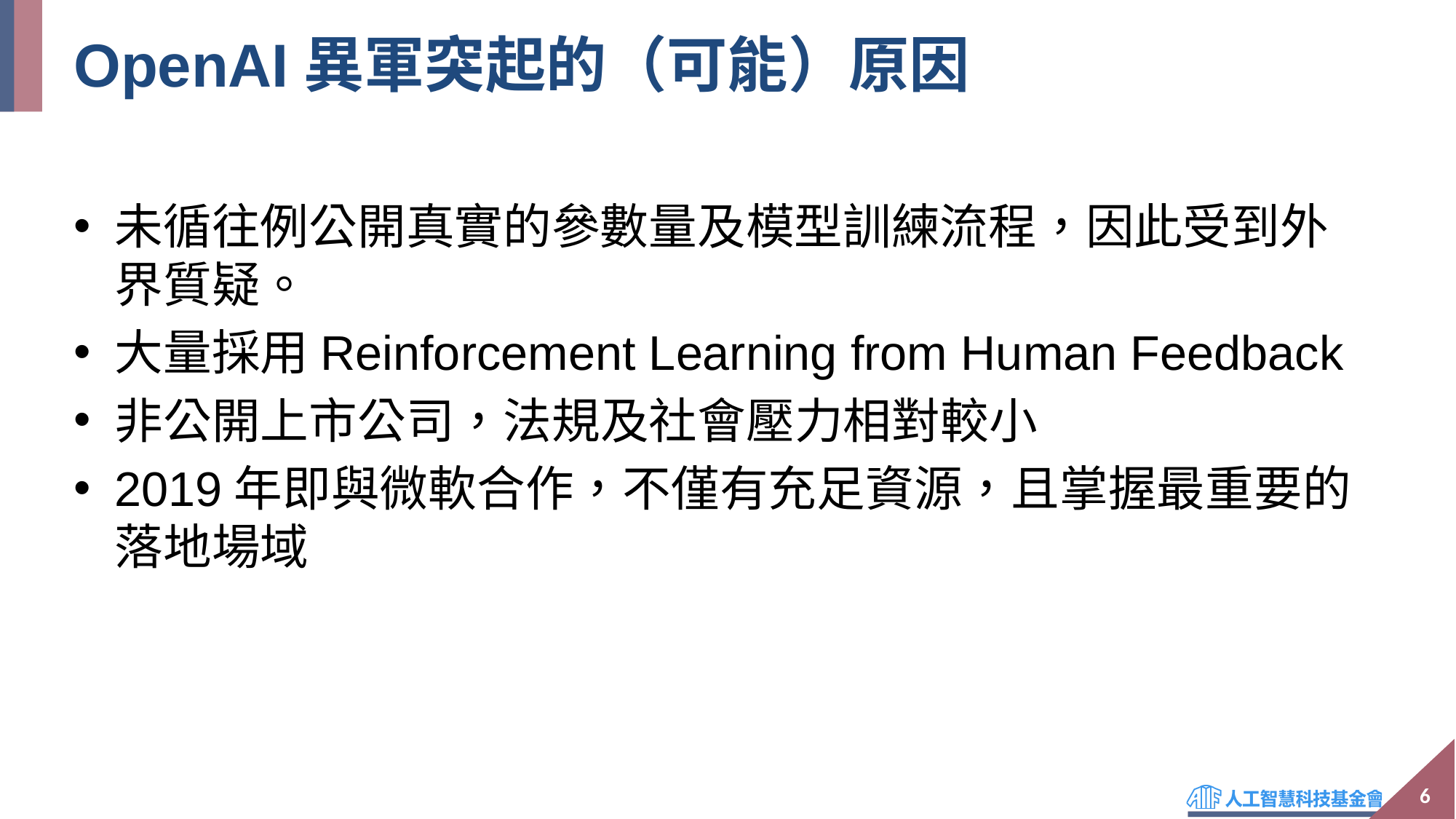

# OpenAI異軍突起的（可能）原因
未循往例公開真實的參數量及模型訓練流程，因此受到外界質疑。
大量採用Reinforcement Learning from Human Feedback
非公開上市公司，法規及社會壓力相對較小
2019年即與微軟合作，不僅有充足資源，且掌握最重要的落地場域
6